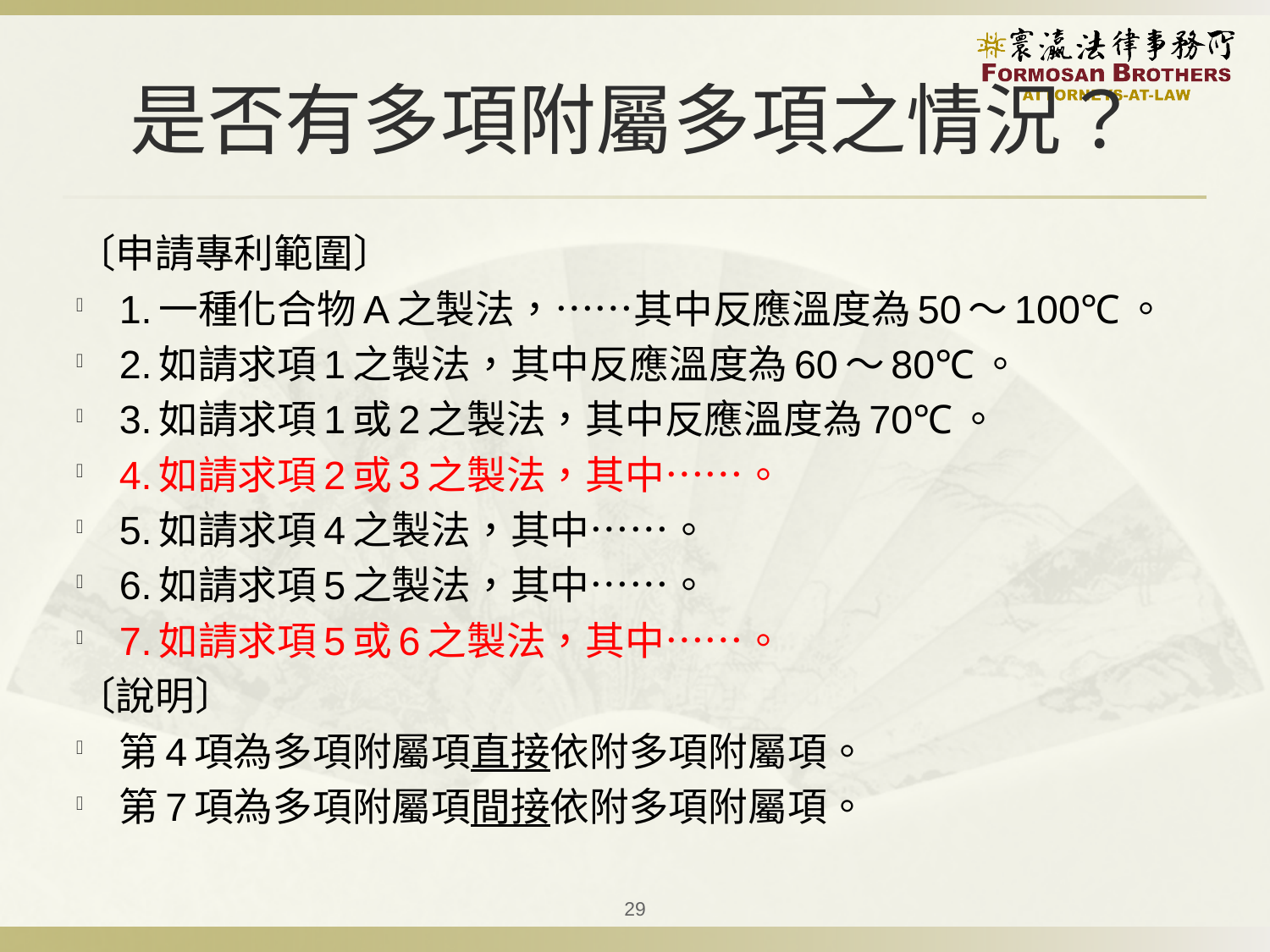

# 是否有多項附屬多項之情況？
〔申請專利範圍〕
1.一種化合物A之製法，……其中反應溫度為50～100℃。
2.如請求項1之製法，其中反應溫度為60～80℃。
3.如請求項1或2之製法，其中反應溫度為70℃。
4.如請求項2或3之製法，其中……。
5.如請求項4之製法，其中……。
6.如請求項5之製法，其中……。
7.如請求項5或6之製法，其中……。
〔說明〕
第4項為多項附屬項直接依附多項附屬項。
第7項為多項附屬項間接依附多項附屬項。
29